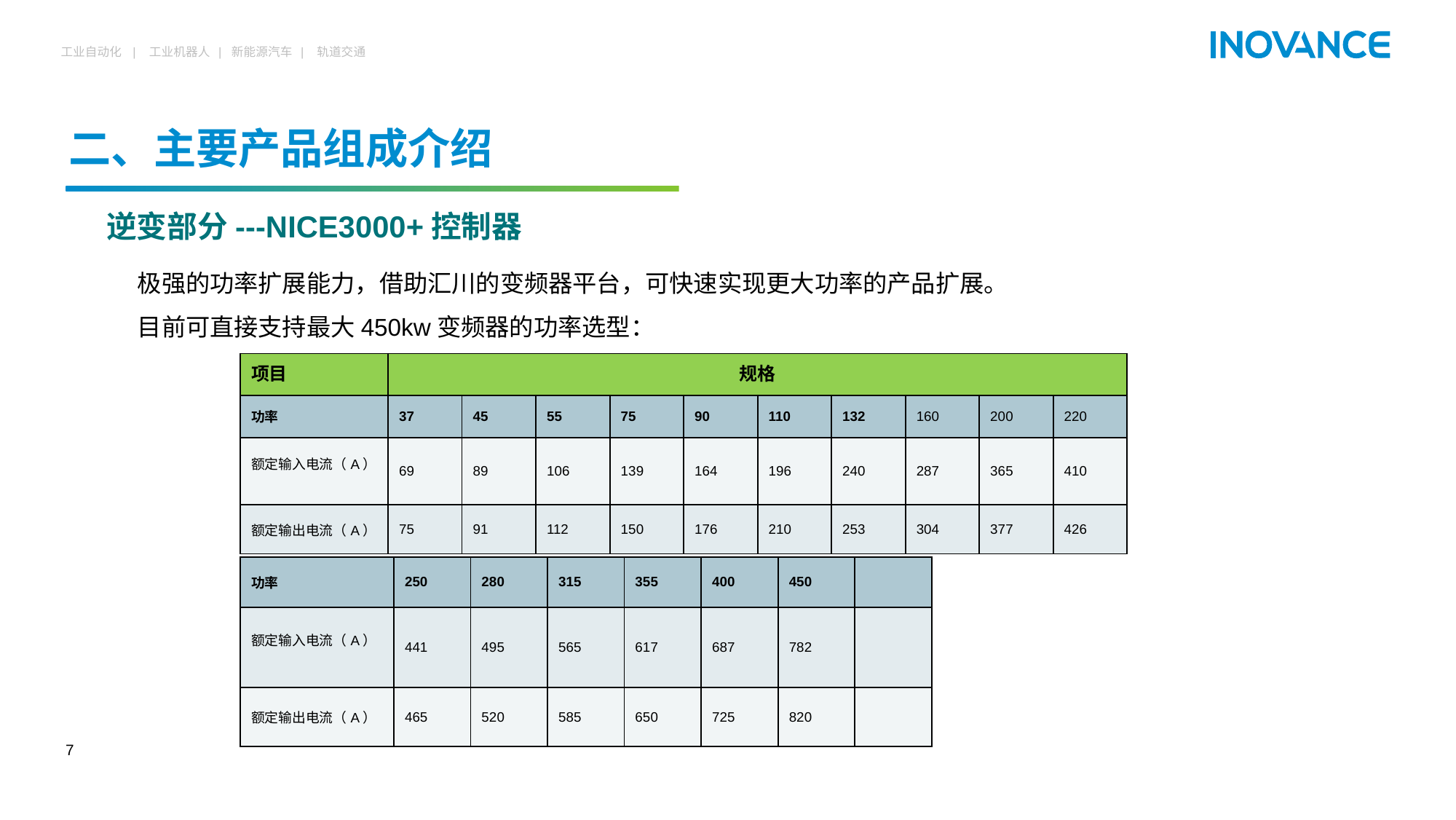

# 二、主要产品组成介绍
逆变部分---NICE3000+控制器
极强的功率扩展能力，借助汇川的变频器平台，可快速实现更大功率的产品扩展。
目前可直接支持最大450kw变频器的功率选型：
| 项目 | 规格 |  |  |  |  |  |  |  |  |  |
| --- | --- | --- | --- | --- | --- | --- | --- | --- | --- | --- |
| 功率 | 37 | 45 | 55 | 75 | 90 | 110 | 132 | 160 | 200 | 220 |
| 额定输入电流（A） | 69 | 89 | 106 | 139 | 164 | 196 | 240 | 287 | 365 | 410 |
| 额定输出电流（A） | 75 | 91 | 112 | 150 | 176 | 210 | 253 | 304 | 377 | 426 |
| 功率 | 250 | 280 | 315 | 355 | 400 | 450 |  |
| --- | --- | --- | --- | --- | --- | --- | --- |
| 额定输入电流（A） | 441 | 495 | 565 | 617 | 687 | 782 |  |
| 额定输出电流（A） | 465 | 520 | 585 | 650 | 725 | 820 |  |
7